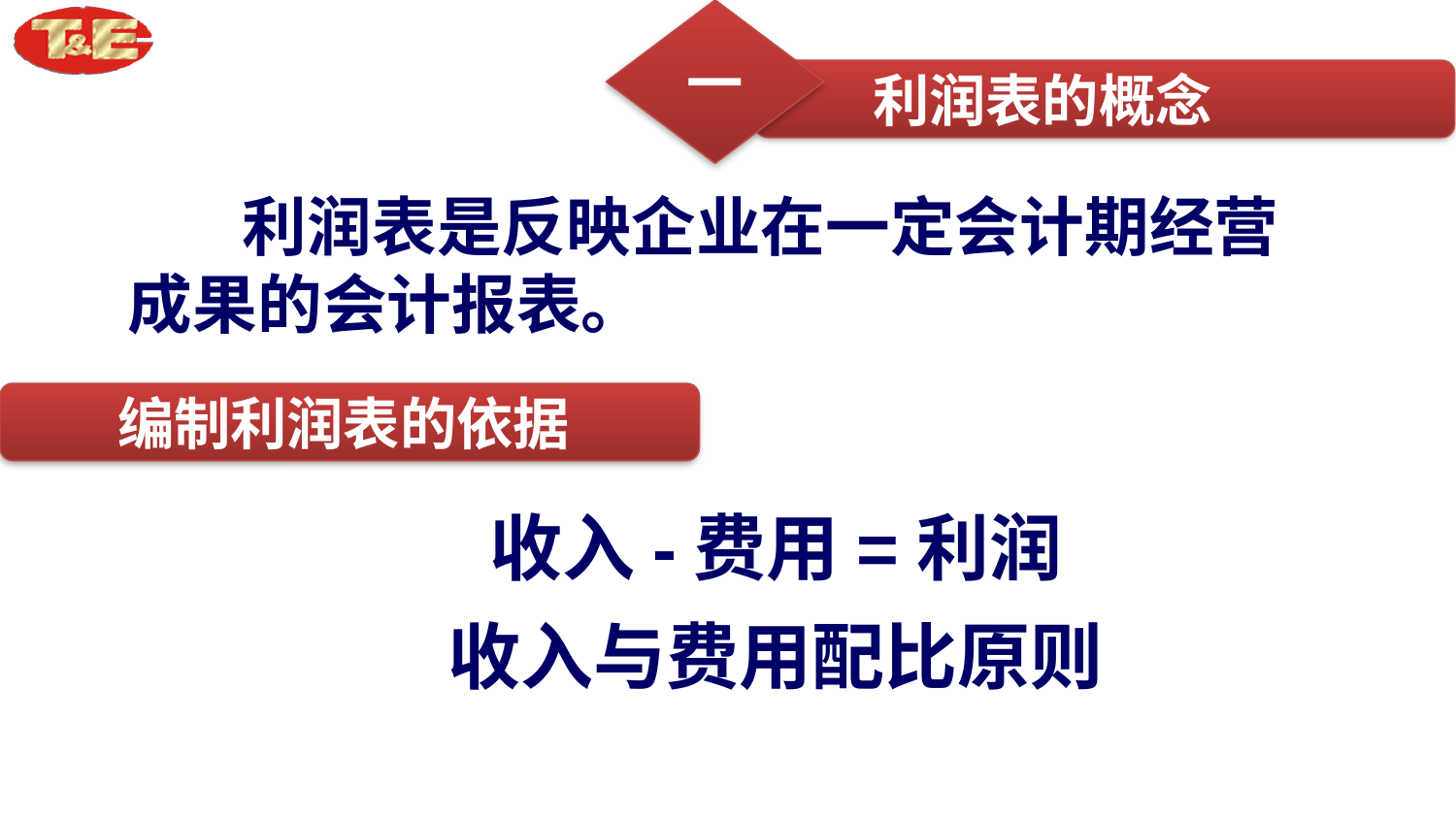

一
利润表的概念
利润表是反映企业在一定会计期经营成果的会计报表。
编制利润表的依据
收入-费用=利润
收入与费用配比原则